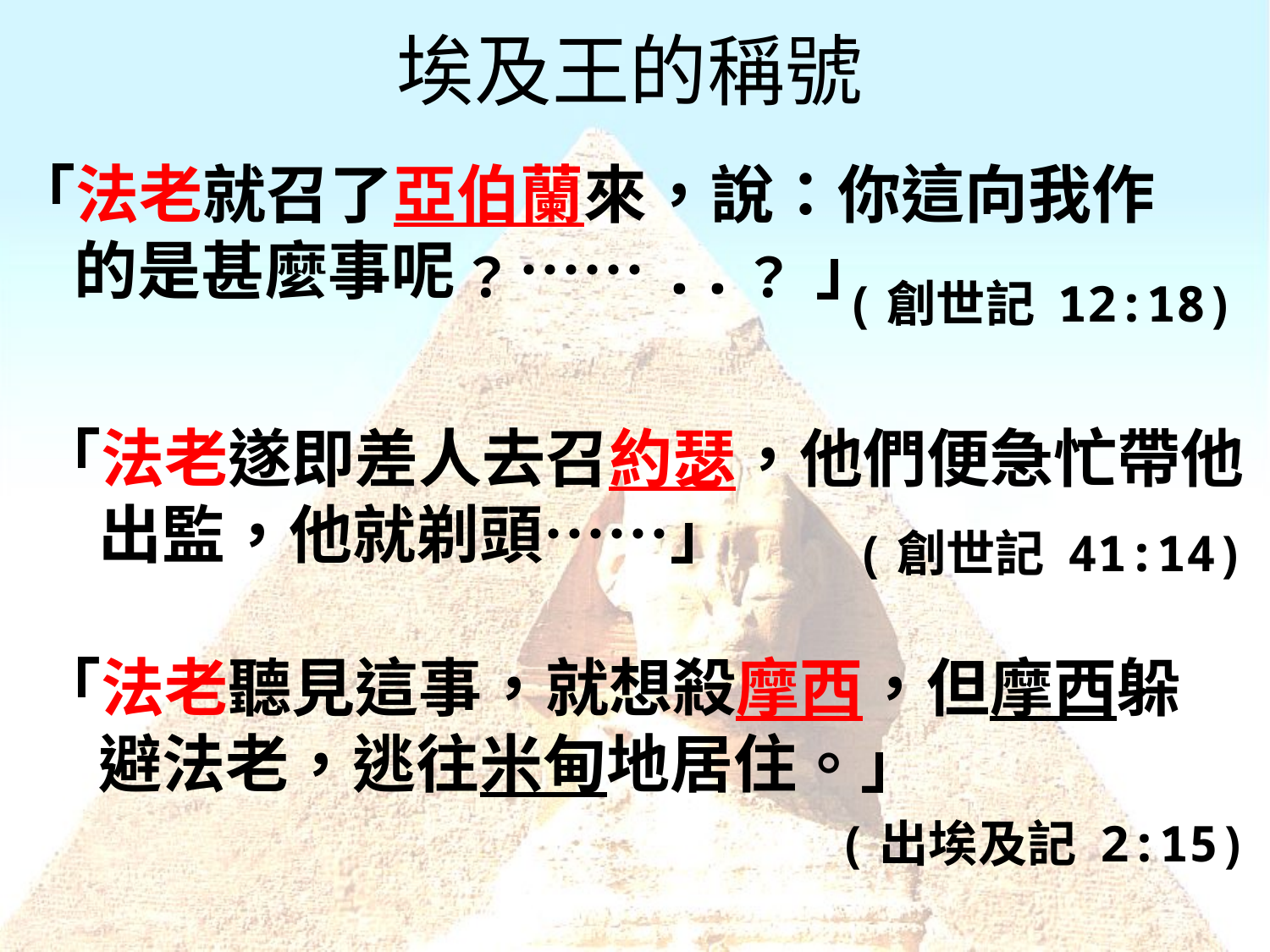

# 埃及王的稱號
「法老就召了亞伯蘭來，說：你這向我作的是甚麼事呢﹖……..﹖」
(創世記 12:18)
「法老遂即差人去召約瑟，他們便急忙帶他出監，他就剃頭……」
(創世記 41:14)
「法老聽見這事，就想殺摩西，但摩西躲避法老，逃往米甸地居住。」
(出埃及記 2:15)